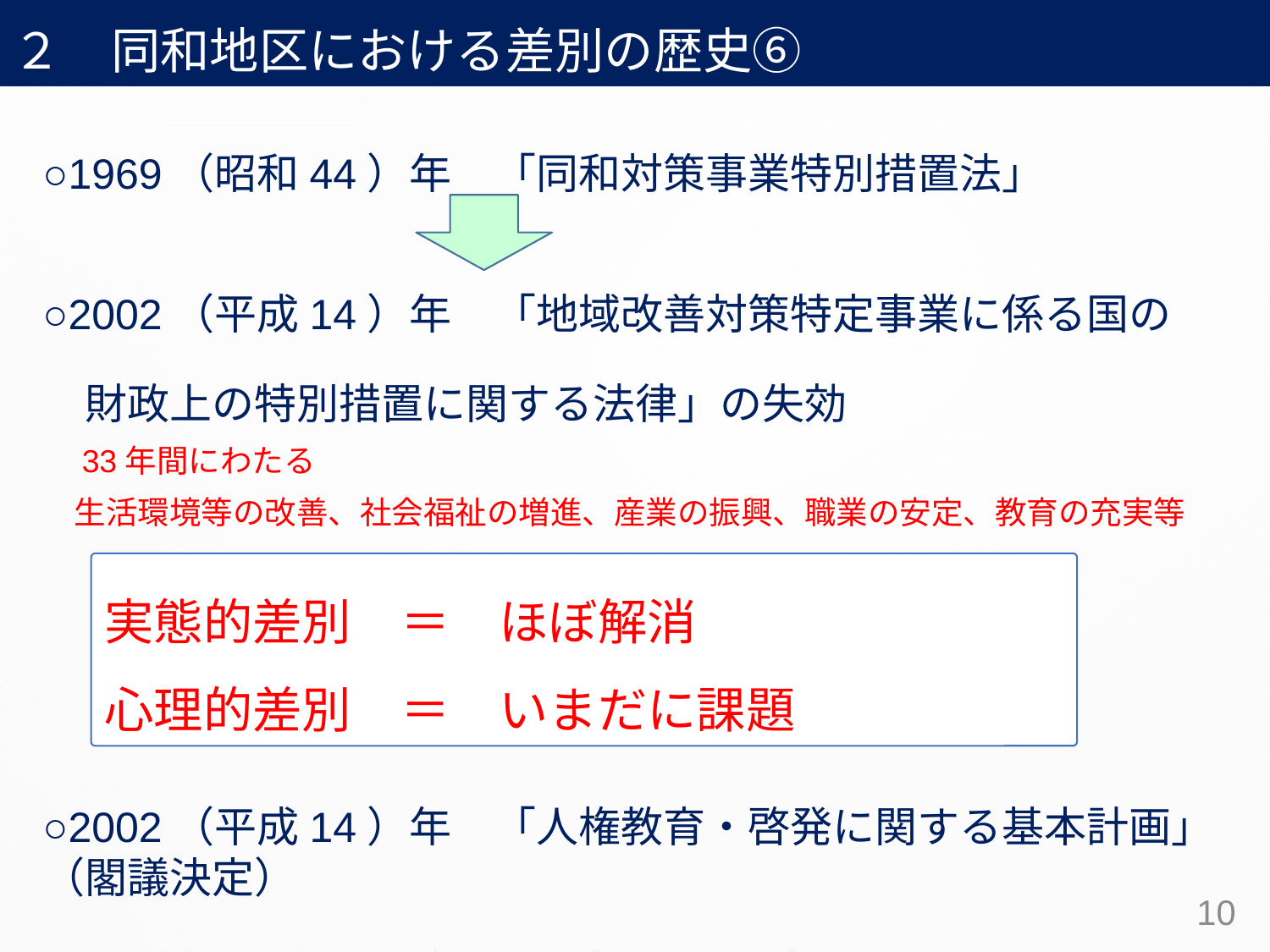

２　同和地区における差別の歴史⑥
○1969（昭和44）年　「同和対策事業特別措置法」

○2002（平成14）年　「地域改善対策特定事業に係る国の
　財政上の特別措置に関する法律」の失効
　33年間にわたる
　生活環境等の改善、社会福祉の増進、産業の振興、職業の安定、教育の充実等

○2002（平成14）年　「人権教育・啓発に関する基本計画」（閣議決定）

実態的差別　＝　ほぼ解消
心理的差別　＝　いまだに課題
10